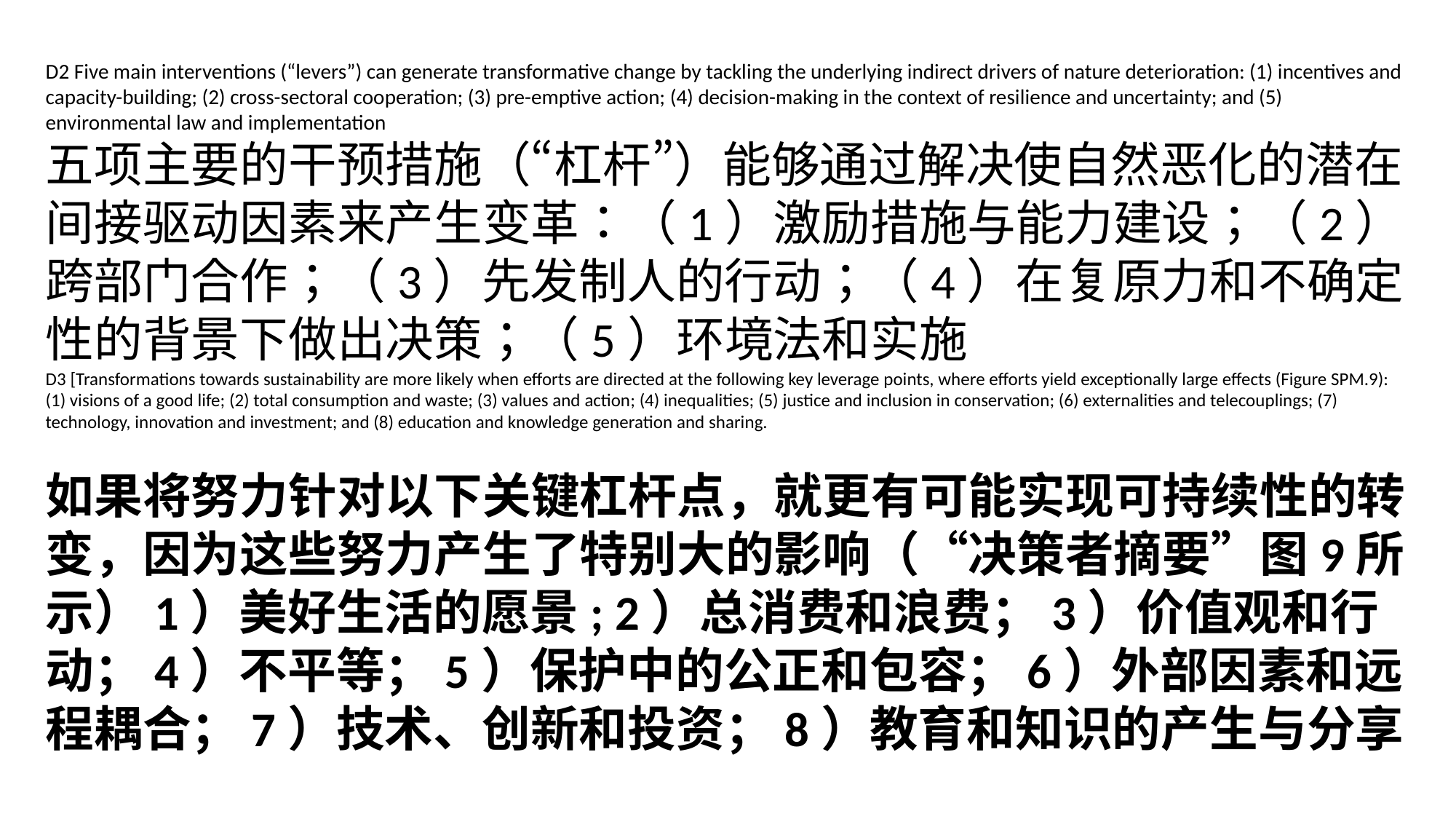

D2 Five main interventions (“levers”) can generate transformative change by tackling the underlying indirect drivers of nature deterioration: (1) incentives and capacity-building; (2) cross-sectoral cooperation; (3) pre-emptive action; (4) decision-making in the context of resilience and uncertainty; and (5) environmental law and implementation
五项主要的干预措施（“杠杆”）能够通过解决使自然恶化的潜在间接驱动因素来产生变革：（1）激励措施与能力建设；（2）跨部门合作；（3）先发制人的行动；（4）在复原力和不确定性的背景下做出决策；（5）环境法和实施
D3 [Transformations towards sustainability are more likely when efforts are directed at the following key leverage points, where efforts yield exceptionally large effects (Figure SPM.9): (1) visions of a good life; (2) total consumption and waste; (3) values and action; (4) inequalities; (5) justice and inclusion in conservation; (6) externalities and telecouplings; (7) technology, innovation and investment; and (8) education and knowledge generation and sharing.

如果将努力针对以下关键杠杆点，就更有可能实现可持续性的转变，因为这些努力产生了特别大的影响（“决策者摘要”图9所示）1）美好生活的愿景; 2）总消费和浪费；3）价值观和行动；4）不平等；5）保护中的公正和包容；6）外部因素和远程耦合；7）技术、创新和投资；8）教育和知识的产生与分享